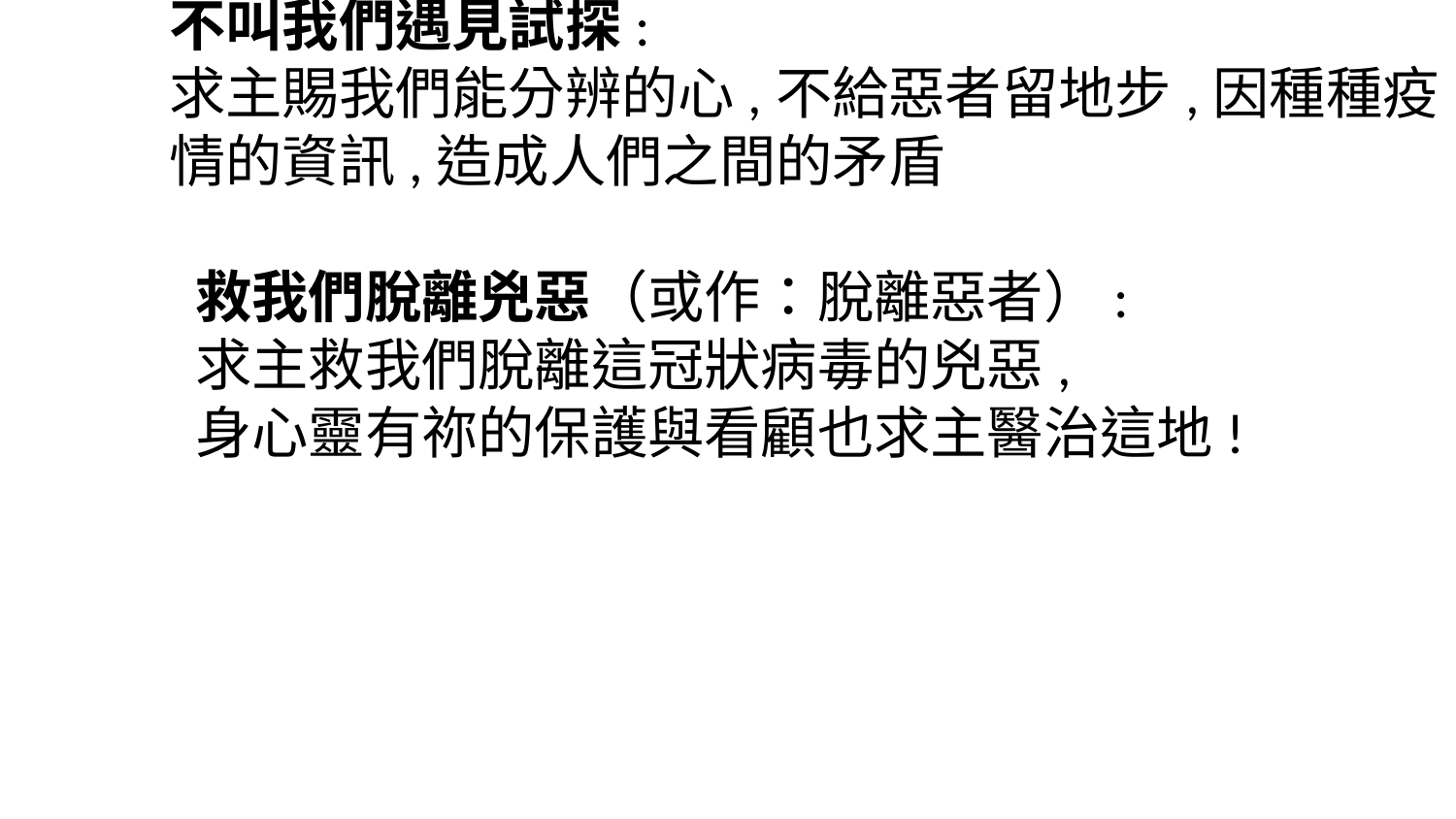

不叫我們遇見試探:
求主賜我們能分辨的心,不給惡者留地步,因種種疫情的資訊,造成人們之間的矛盾

 救我們脫離兇惡（或作：脫離惡者）:
 求主救我們脫離這冠狀病毒的兇惡,
 身心靈有祢的保護與看顧也求主醫治這地!